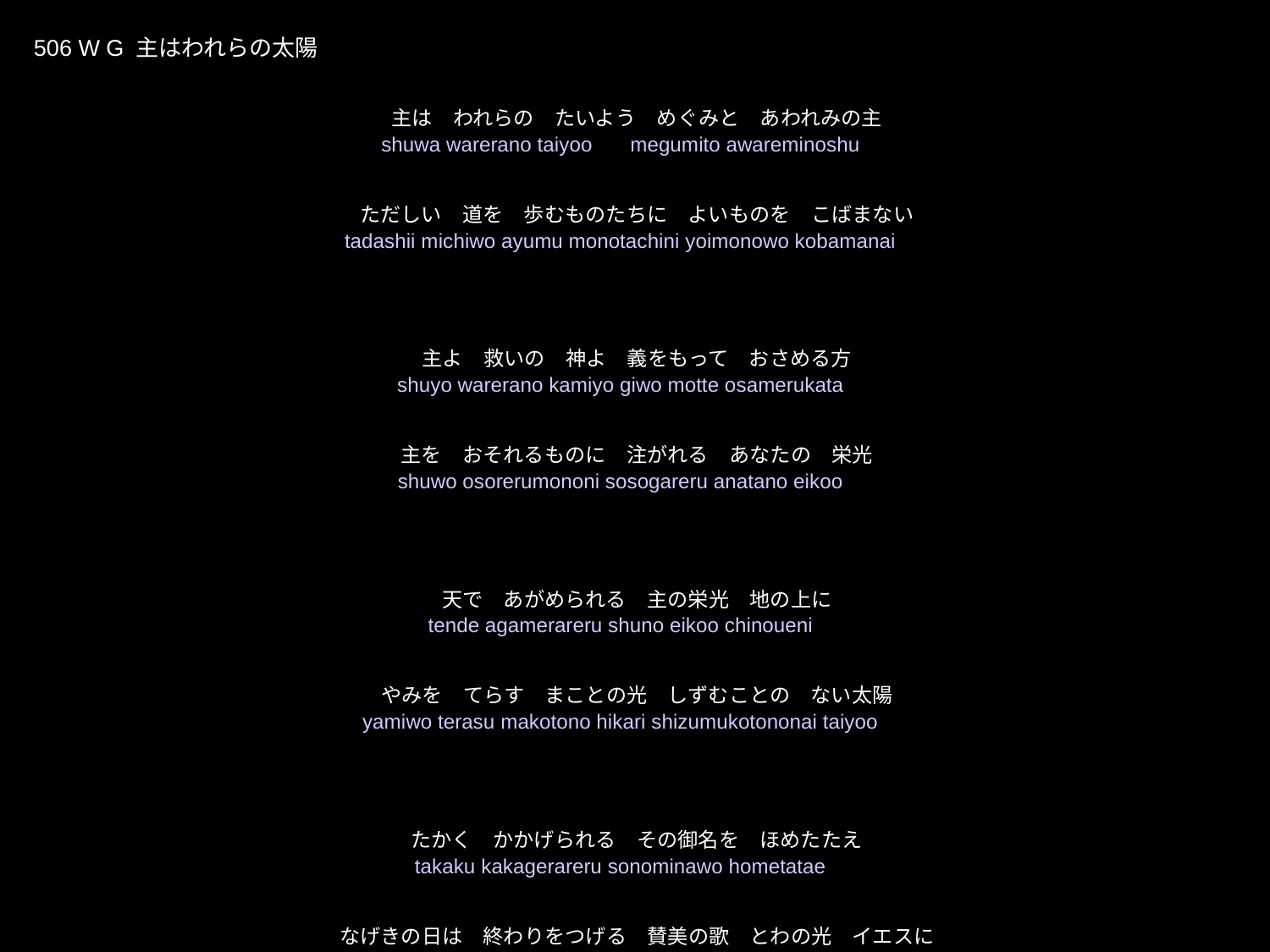

しゅはわれらのたいよう
★W
506 W G 主はわれらの太陽
★４
主は　われらの　たいよう　めぐみと　あわれみの主

ただしい　道を　歩むものたちに　よいものを　こばまない

主よ　救いの　神よ　義をもって　おさめる方

主を　おそれるものに　注がれる　あなたの　栄光

天で　あがめられる　主の栄光　地の上に

やみを　てらす　まことの光　しずむことの　ない太陽

たかく　かかげられる　その御名を　ほめたたえ

なげきの日は　終わりをつげる　賛美の歌　とわの光　イエスに
shuwa warerano taiyoo　megumito awareminoshu

tadashii michiwo ayumu monotachini yoimonowo kobamanai

shuyo warerano kamiyo giwo motte osamerukata

shuwo osorerumononi sosogareru anatano eikoo

tende agamerareru shuno eikoo chinoueni

yamiwo terasu makotono hikari shizumukotononai taiyoo

takaku kakagerareru sonominawo hometatae

nagekino hiwa owariwo tsugeru sambino uta towano hikari iesuni